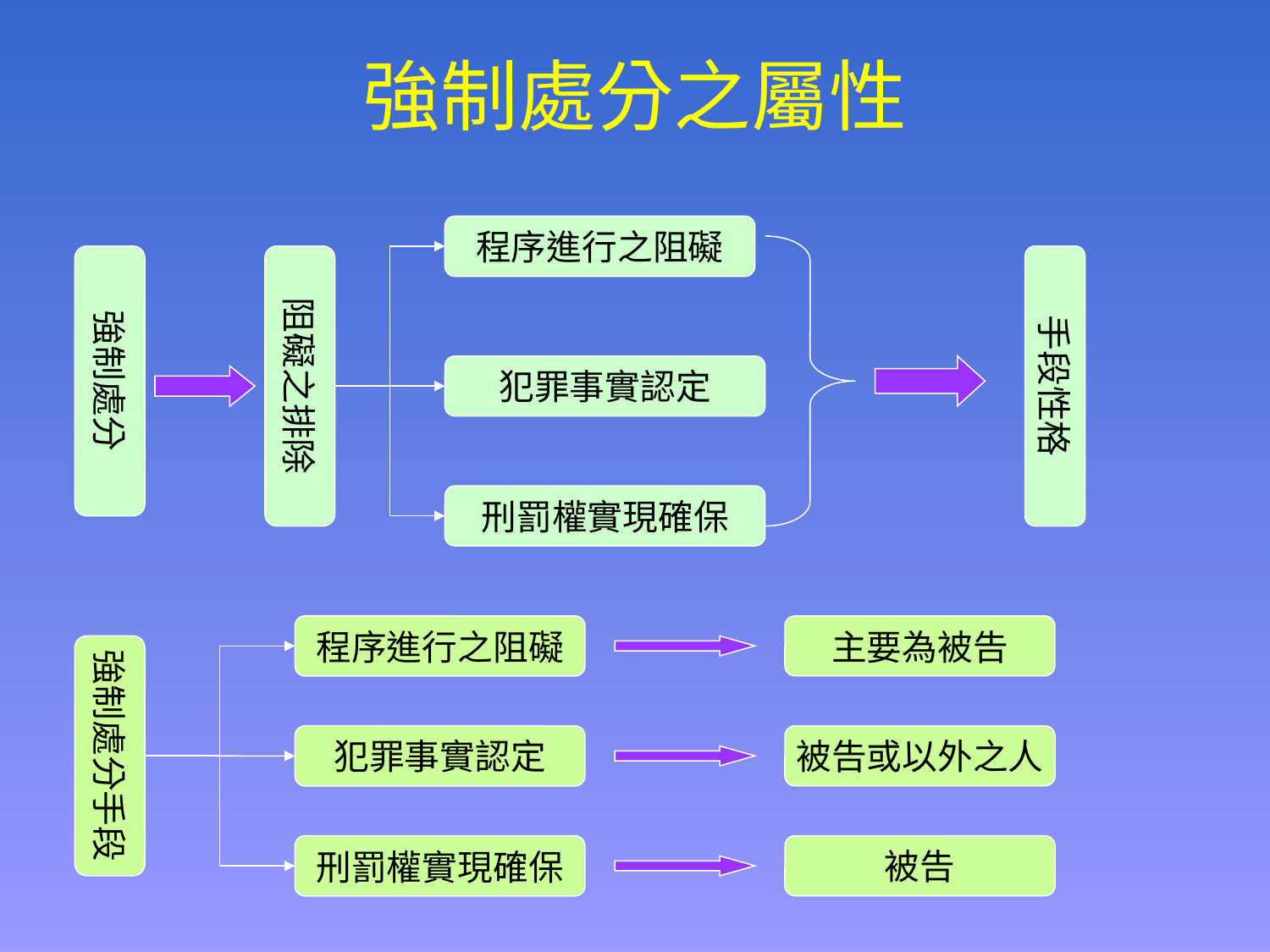

# 強制處分之屬性
程序進行之阻礙

強制處分
阻礙之排除
手段性格
犯罪事實認定

刑罰權實現確保
程序進行之阻礙
主要為被告
強制處分手段

犯罪事實認定
被告或以外之人

刑罰權實現確保
被告